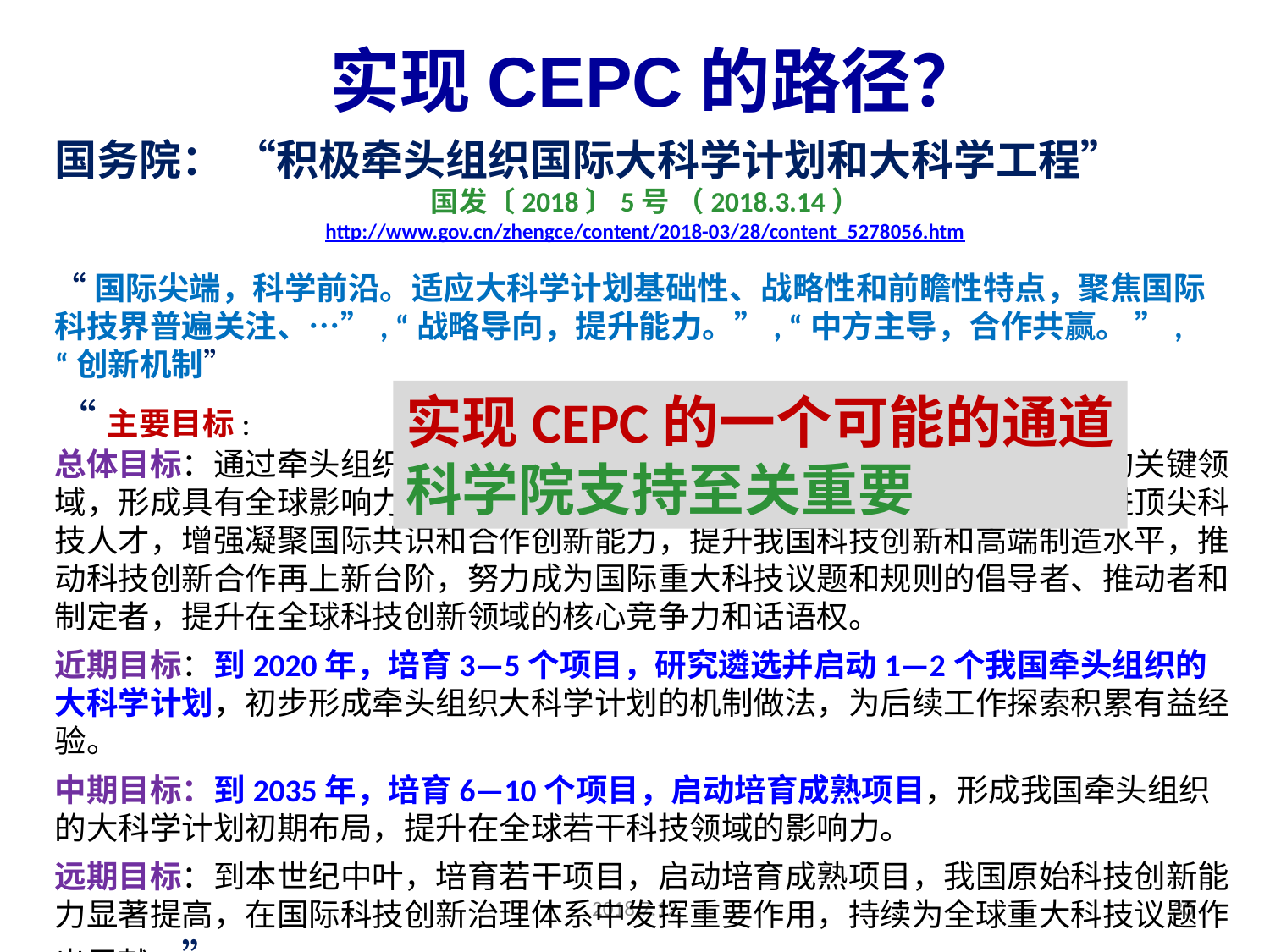

实现CEPC的路径？
国务院： “积极牵头组织国际大科学计划和大科学工程”
国发〔2018〕5号 （2018.3.14）
http://www.gov.cn/zhengce/content/2018-03/28/content_5278056.htm

“国际尖端，科学前沿。适应大科学计划基础性、战略性和前瞻性特点，聚焦国际科技界普遍关注、…”, “战略导向，提升能力。”, “中方主导，合作共赢。 ”, “创新机制”
“主要目标:
总体目标：通过牵头组织大科学计划，在世界科技前沿和驱动经济社会发展的关键领域，形成具有全球影响力的大科学计划布局，开展高水平科学研究，培养引进顶尖科技人才，增强凝聚国际共识和合作创新能力，提升我国科技创新和高端制造水平，推动科技创新合作再上新台阶，努力成为国际重大科技议题和规则的倡导者、推动者和制定者，提升在全球科技创新领域的核心竞争力和话语权。
近期目标：到2020年，培育3—5个项目，研究遴选并启动1—2个我国牵头组织的大科学计划，初步形成牵头组织大科学计划的机制做法，为后续工作探索积累有益经验。
中期目标：到2035年，培育6—10个项目，启动培育成熟项目，形成我国牵头组织的大科学计划初期布局，提升在全球若干科技领域的影响力。
远期目标：到本世纪中叶，培育若干项目，启动培育成熟项目，我国原始科技创新能力显著提高，在国际科技创新治理体系中发挥重要作用，持续为全球重大科技议题作出贡献。”

实现CEPC的一个可能的通道
科学院支持至关重要
2018.7.12
30